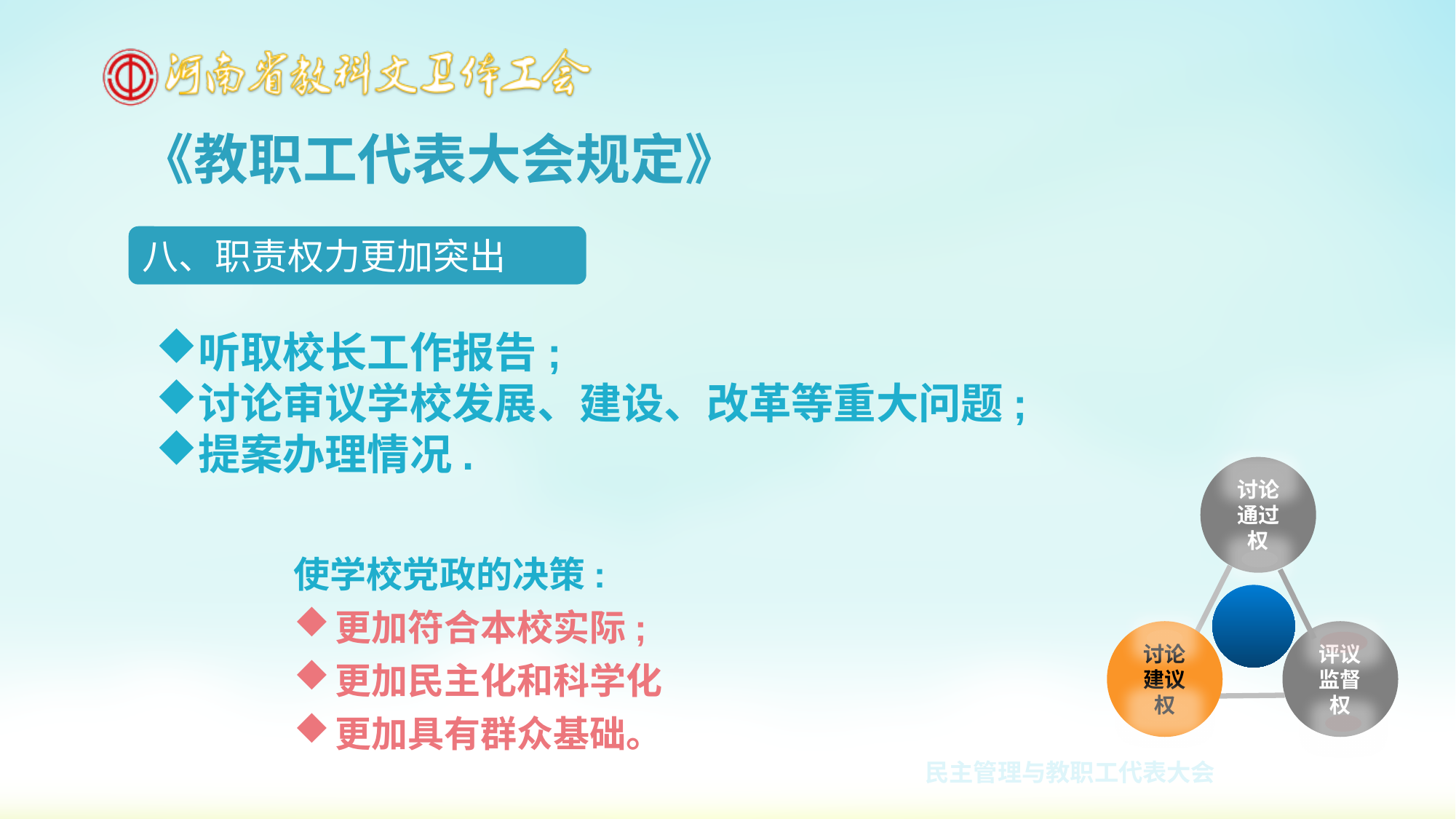

《教职工代表大会规定》
八、职责权力更加突出
听取校长工作报告;
讨论审议学校发展、建设、改革等重大问题;
提案办理情况.
讨论通过权

讨论建议权

评议监督权

使学校党政的决策:
更加符合本校实际;
更加民主化和科学化
更加具有群众基础。